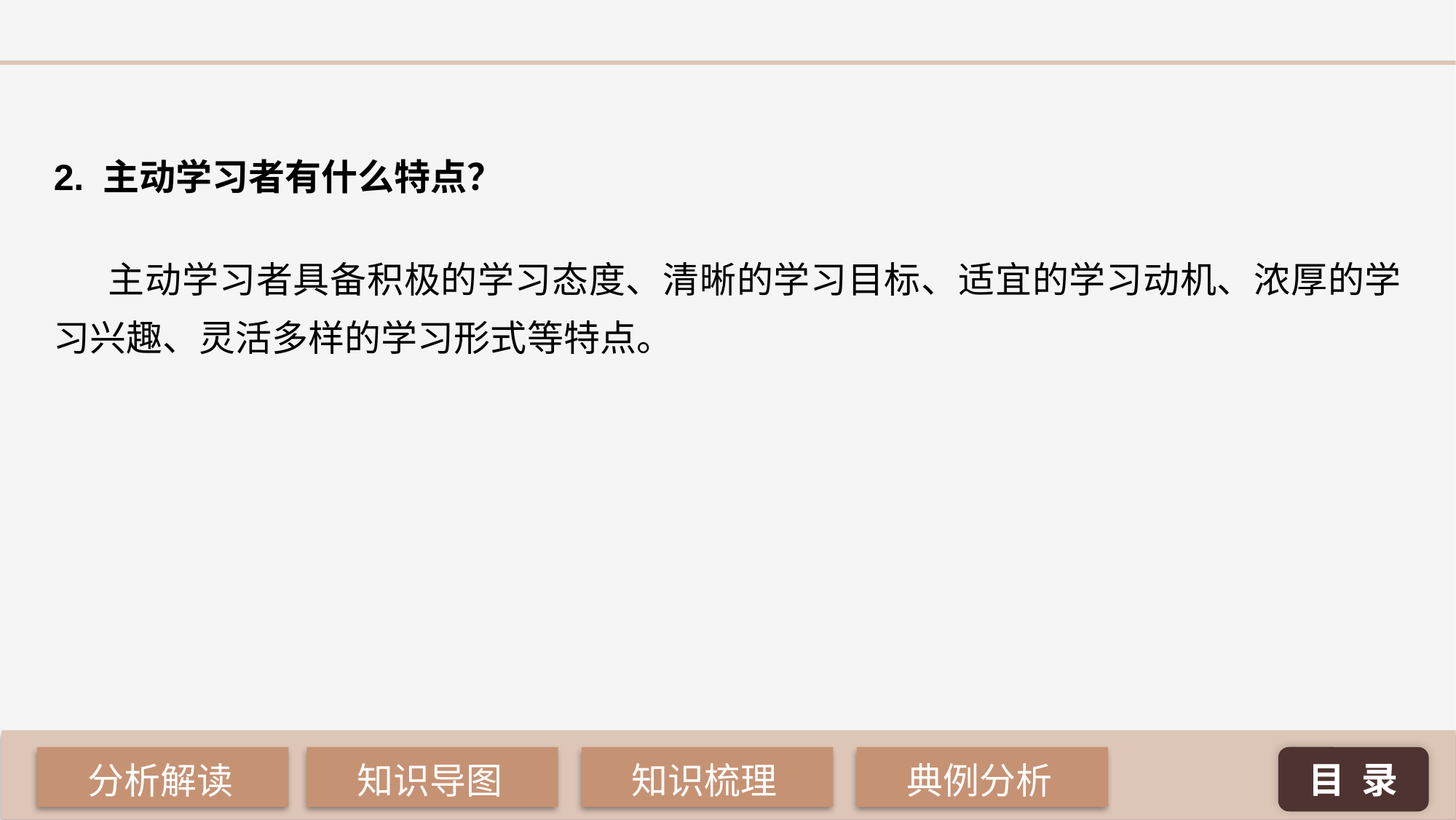

2. 主动学习者有什么特点？
主动学习者具备积极的学习态度、清晰的学习目标、适宜的学习动机、浓厚的学习兴趣、灵活多样的学习形式等特点。